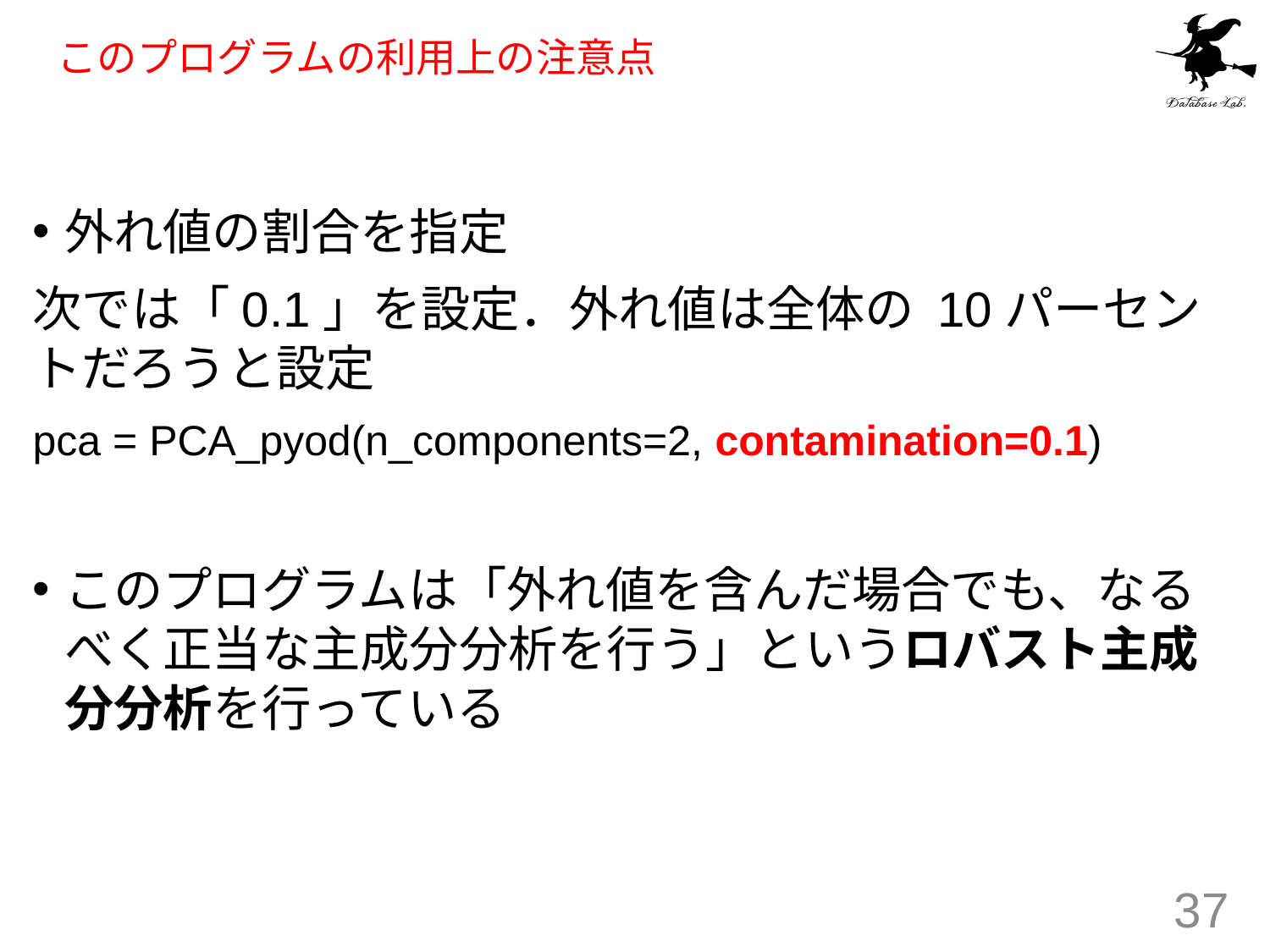

# このプログラムの利用上の注意点

外れ値の割合を指定
次では「0.1」を設定．外れ値は全体の 10パーセントだろうと設定
pca = PCA_pyod(n_components=2, contamination=0.1)

このプログラムは「外れ値を含んだ場合でも、なるべく正当な主成分分析を行う」というロバスト主成分分析を行っている
37